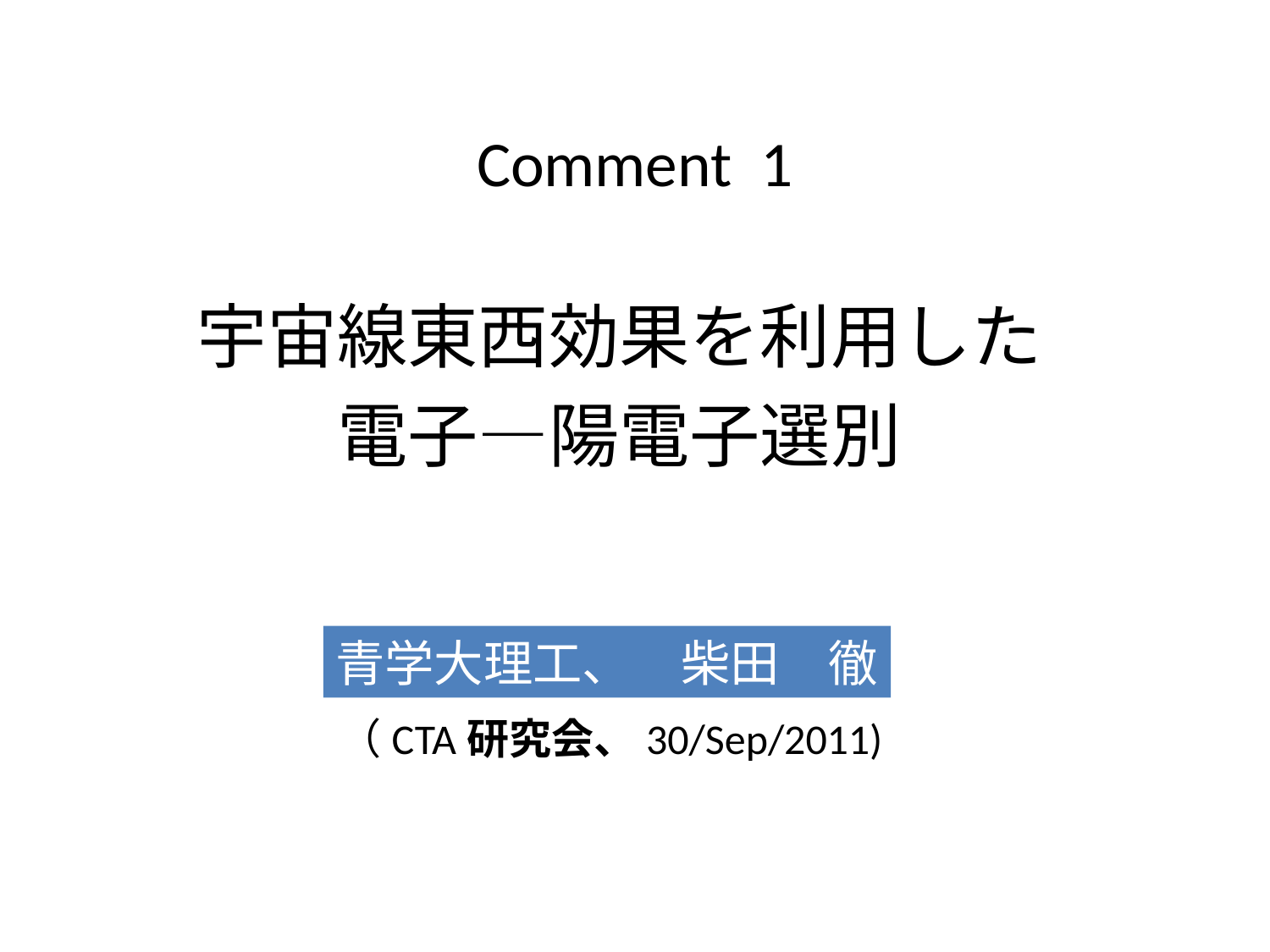

# Comment  1
宇宙線東西効果を利用した
電子―陽電子選別
青学大理工、　柴田　徹
（CTA研究会、30/Sep/2011)